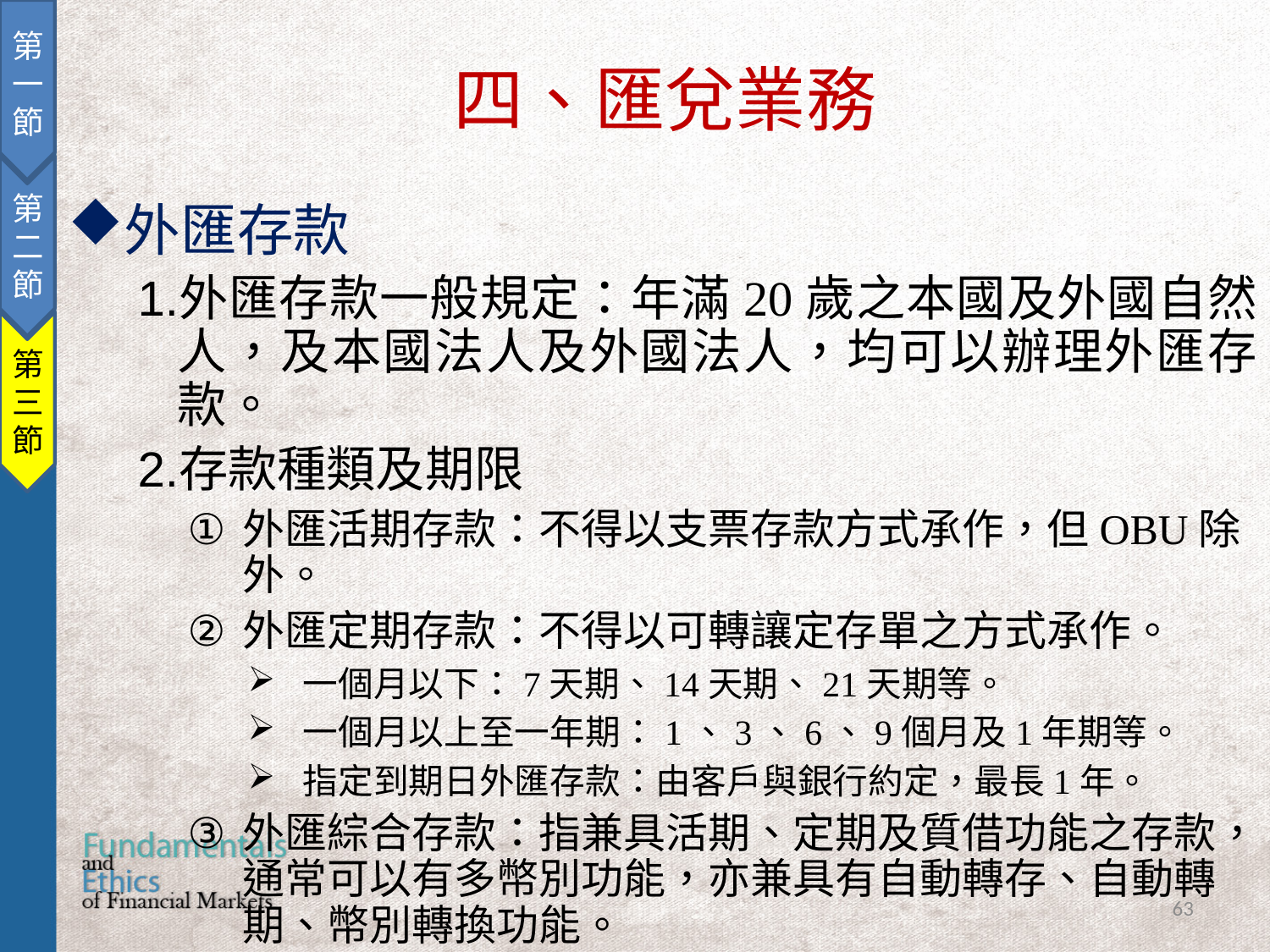

第一節
第二節
第三節
四、匯兌業務
外匯存款
外匯存款一般規定：年滿20歲之本國及外國自然人，及本國法人及外國法人，均可以辦理外匯存款。
存款種類及期限
外匯活期存款：不得以支票存款方式承作，但OBU除外。
外匯定期存款：不得以可轉讓定存單之方式承作。
一個月以下：7天期、14天期、21天期等。
一個月以上至一年期：1、3、6、9個月及1年期等。
指定到期日外匯存款：由客戶與銀行約定，最長1年。
外匯綜合存款：指兼具活期、定期及質借功能之存款，通常可以有多幣別功能，亦兼具有自動轉存、自動轉期、幣別轉換功能。
63